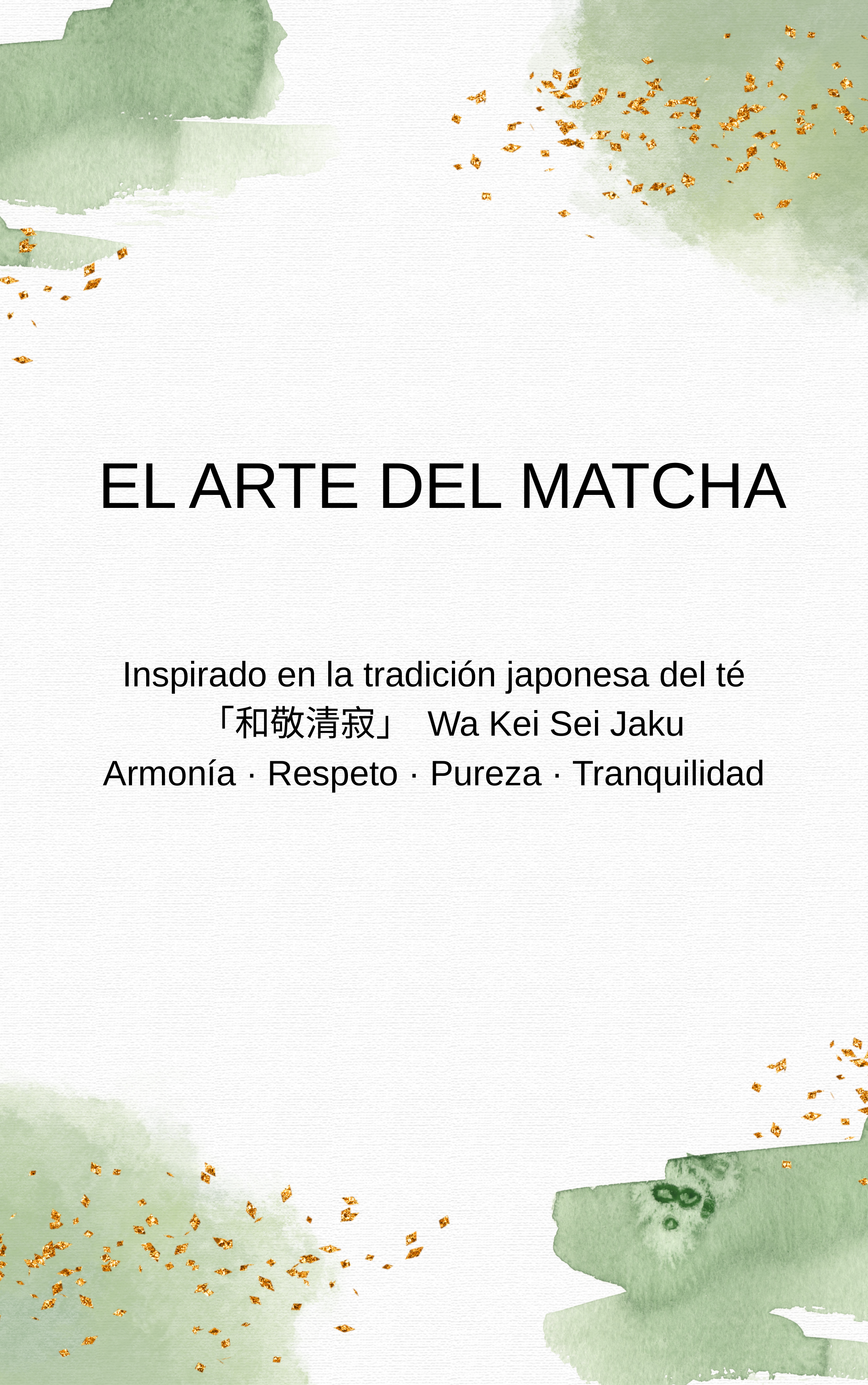

EL ARTE DEL MATCHA

Inspirado en la tradición japonesa del té
 「和敬清寂」 Wa Kei Sei Jaku
Armonía · Respeto · Pureza · Tranquilidad